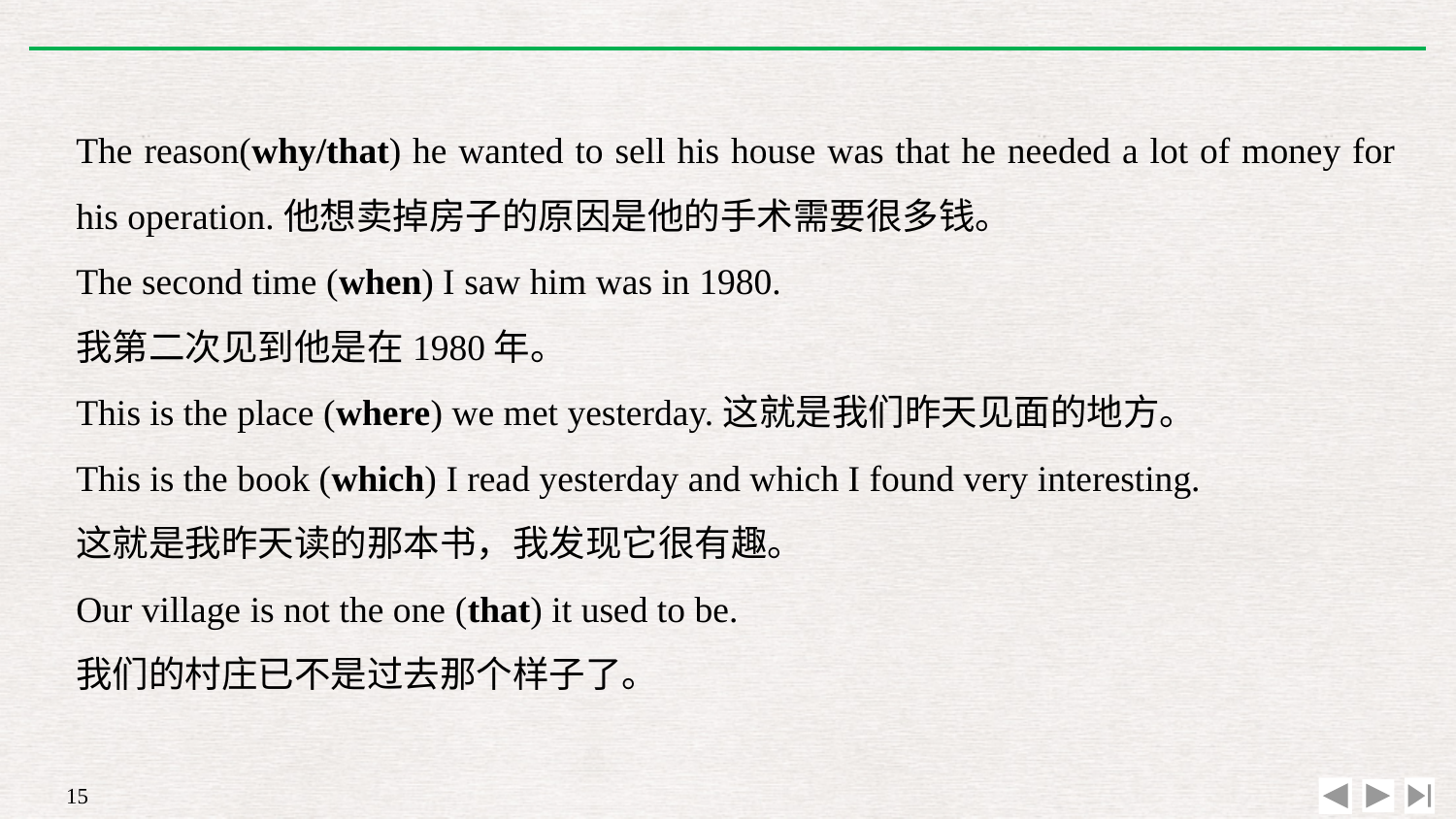

The reason(why/that) he wanted to sell his house was that he needed a lot of money for his operation.他想卖掉房子的原因是他的手术需要很多钱。
The second time (when) I saw him was in 1980.
我第二次见到他是在1980年。
This is the place (where) we met yesterday.这就是我们昨天见面的地方。
This is the book (which) I read yesterday and which I found very interesting.
这就是我昨天读的那本书，我发现它很有趣。
Our village is not the one (that) it used to be.
我们的村庄已不是过去那个样子了。